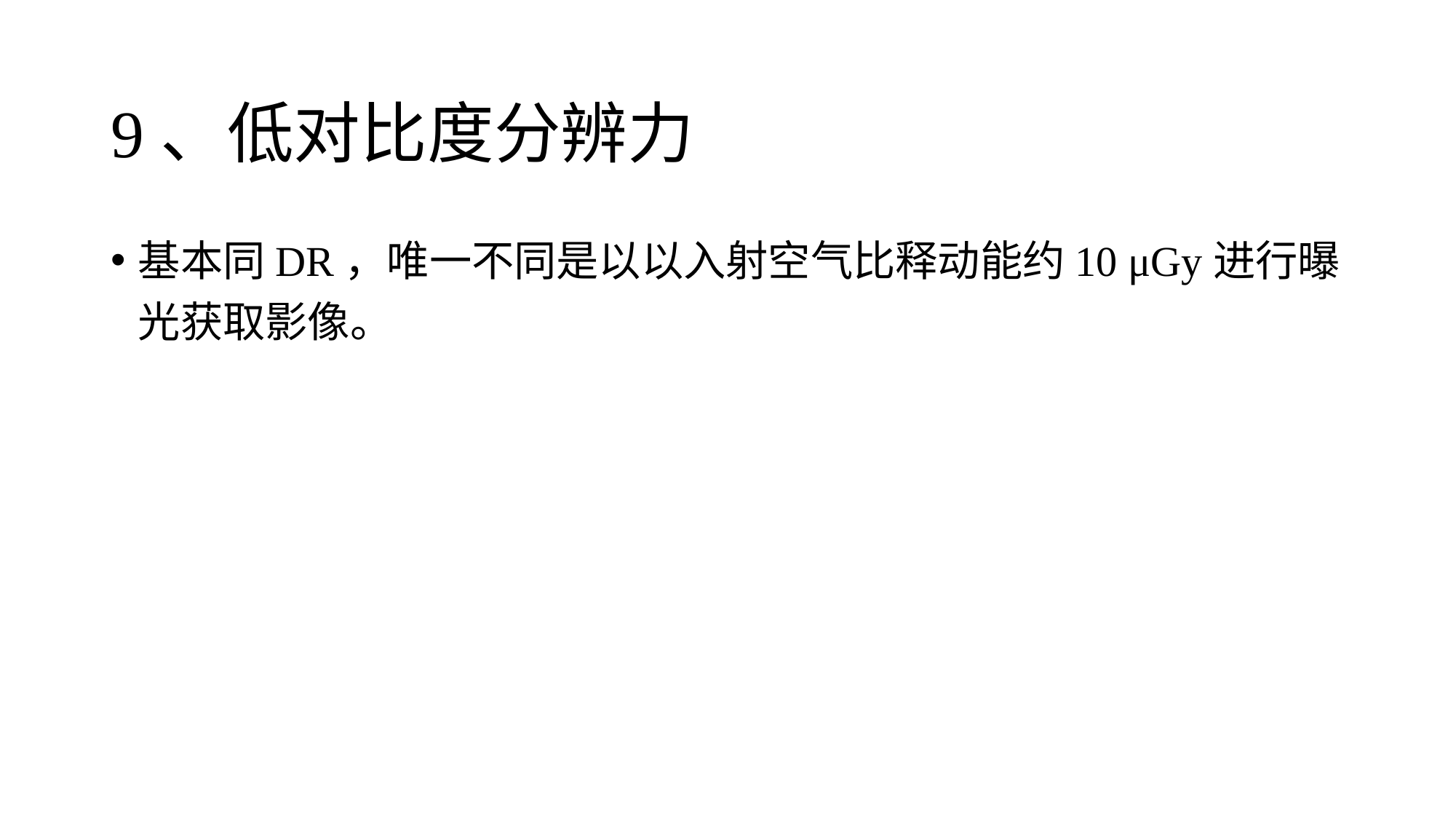

# 9、低对比度分辨力
基本同DR，唯一不同是以以入射空气比释动能约10 μGy进行曝光获取影像。